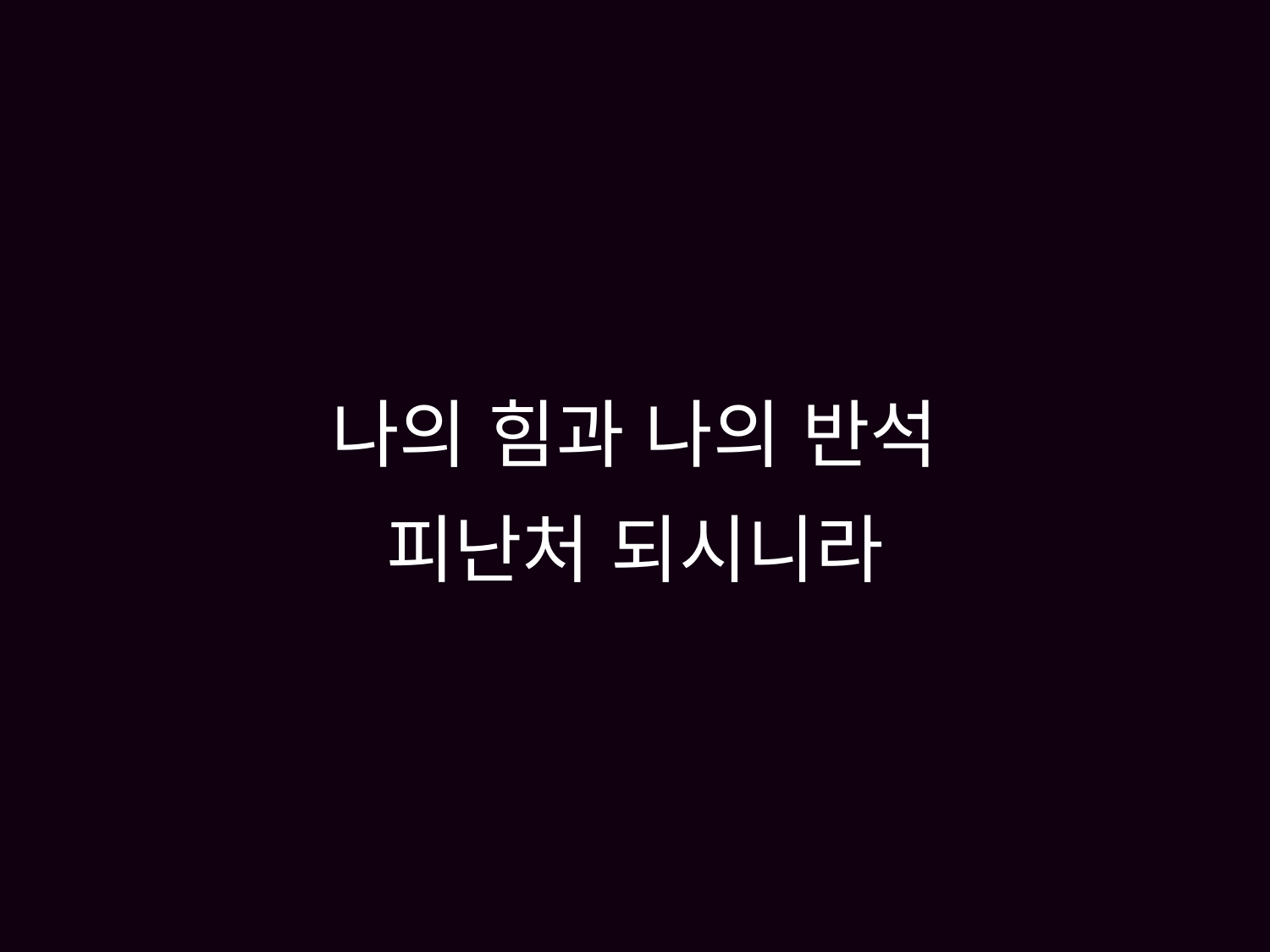

# 나의 힘과 나의 반석 피난처 되시니라